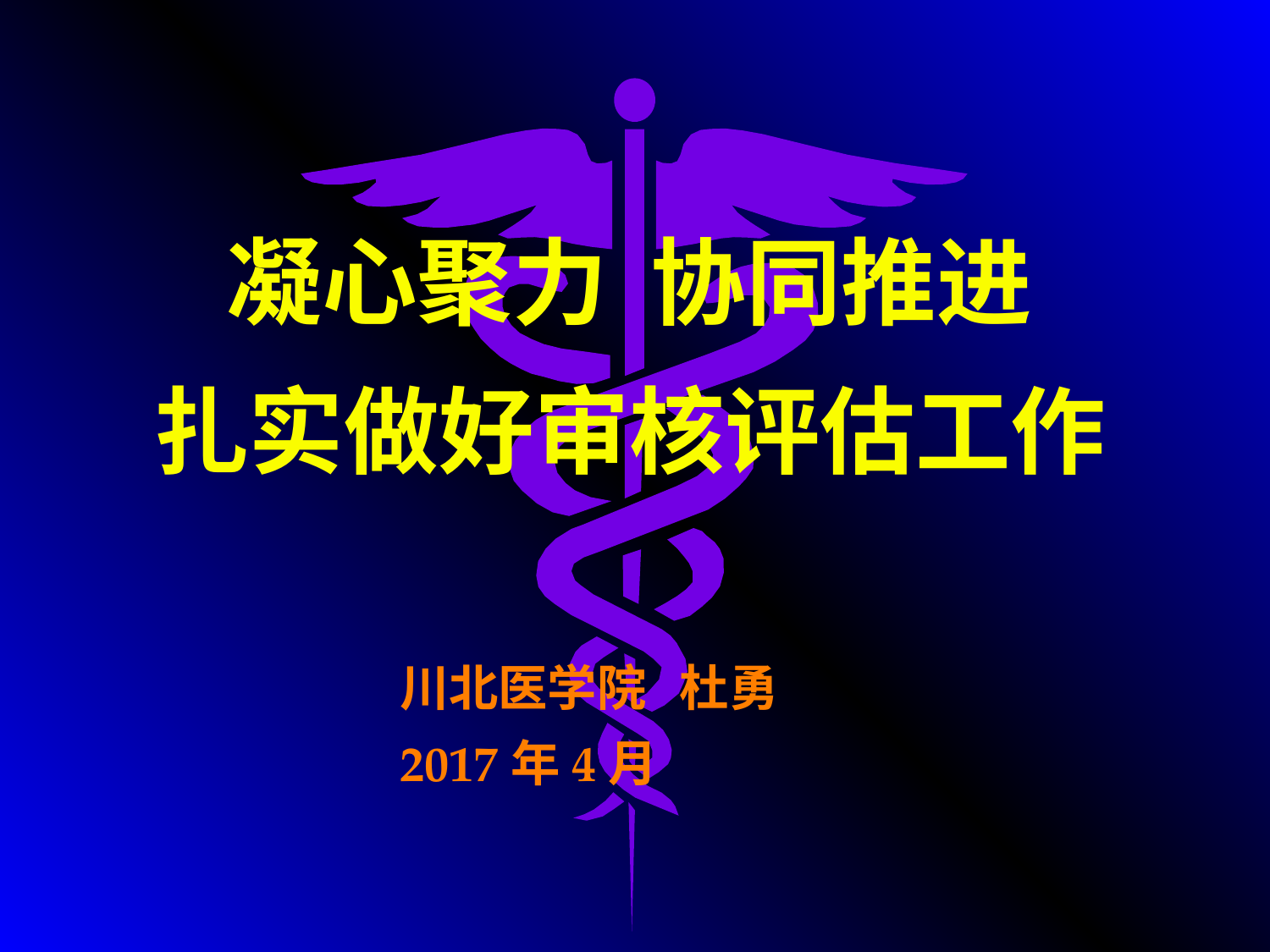

# 凝心聚力  协同推进 扎实做好审核评估工作
川北医学院   杜勇
2017年4月